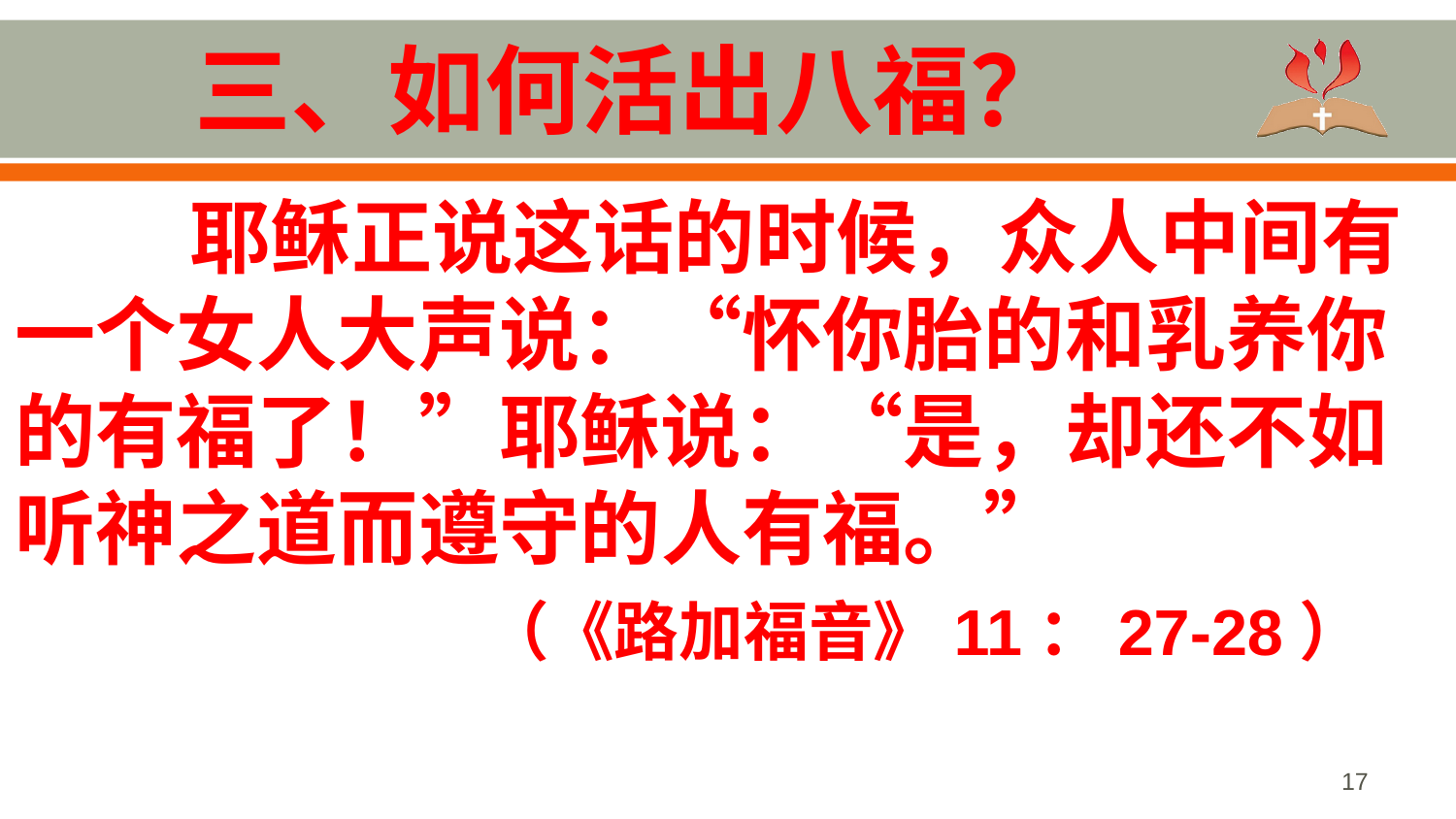

# 三、如何活出八福？
     耶稣正说这话的时候，众人中间有一个女人大声说：“怀你胎的和乳养你的有福了！”耶稣说：“是，却还不如听神之道而遵守的人有福。”
                     （《路加福音》11：27-28）

17